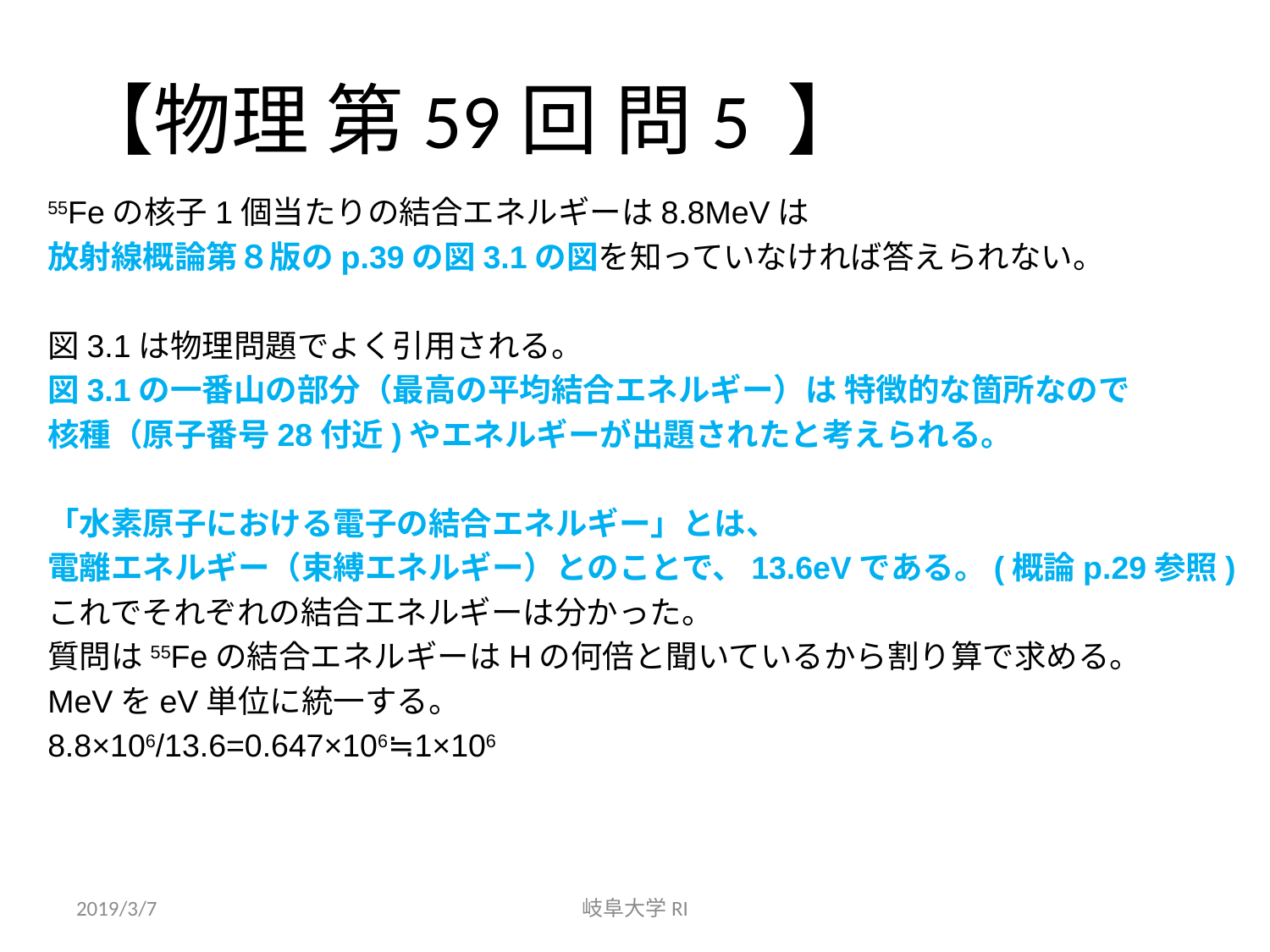

# 【物理 第59回 問5 】
55Feの核子1個当たりの結合エネルギーは8.8MeVは
放射線概論第８版のp.39の図3.1の図を知っていなければ答えられない。

図3.1は物理問題でよく引用される。
図3.1の一番山の部分（最高の平均結合エネルギー）は 特徴的な箇所なので
核種（原子番号28付近)やエネルギーが出題されたと考えられる。

「水素原子における電子の結合エネルギー」とは、
電離エネルギー（束縛エネルギー）とのことで、13.6eVである。(概論p.29参照)
これでそれぞれの結合エネルギーは分かった。
質問は55Feの結合エネルギーはHの何倍と聞いているから割り算で求める。
MeVをeV単位に統一する。
8.8×106/13.6=0.647×106≒1×106
2019/3/7
岐阜大学RI